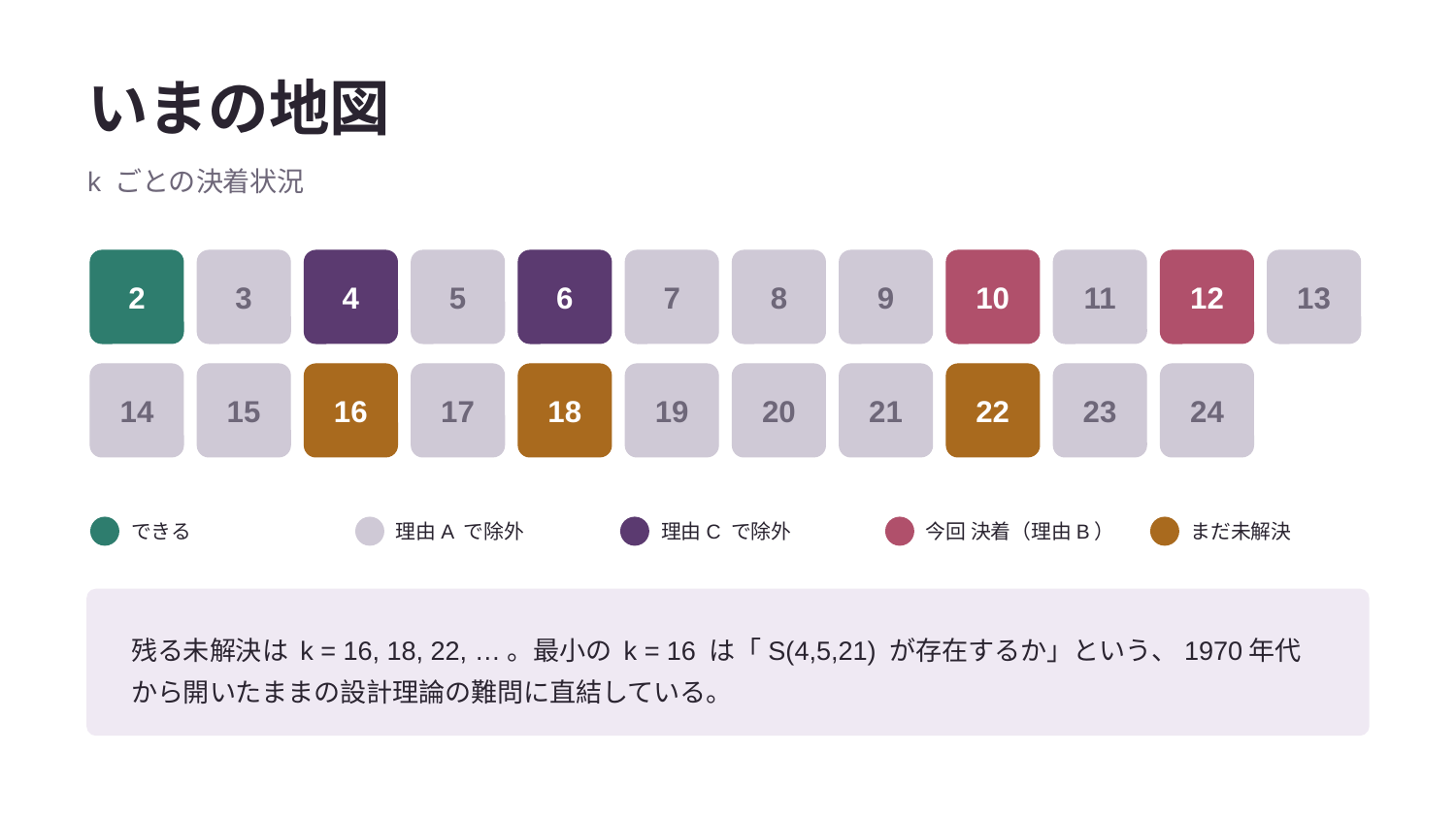

いまの地図
k ごとの決着状況

2

3

4

5

6

7

8

9

10

11

12

13

14

15

16

17

18

19

20

21

22

23

24
できる
理由A で除外
理由C で除外
今回 決着（理由B）
まだ未解決

残る未解決は k = 16, 18, 22, …。最小の k = 16 は「S(4,5,21) が存在するか」という、1970年代から開いたままの設計理論の難問に直結している。